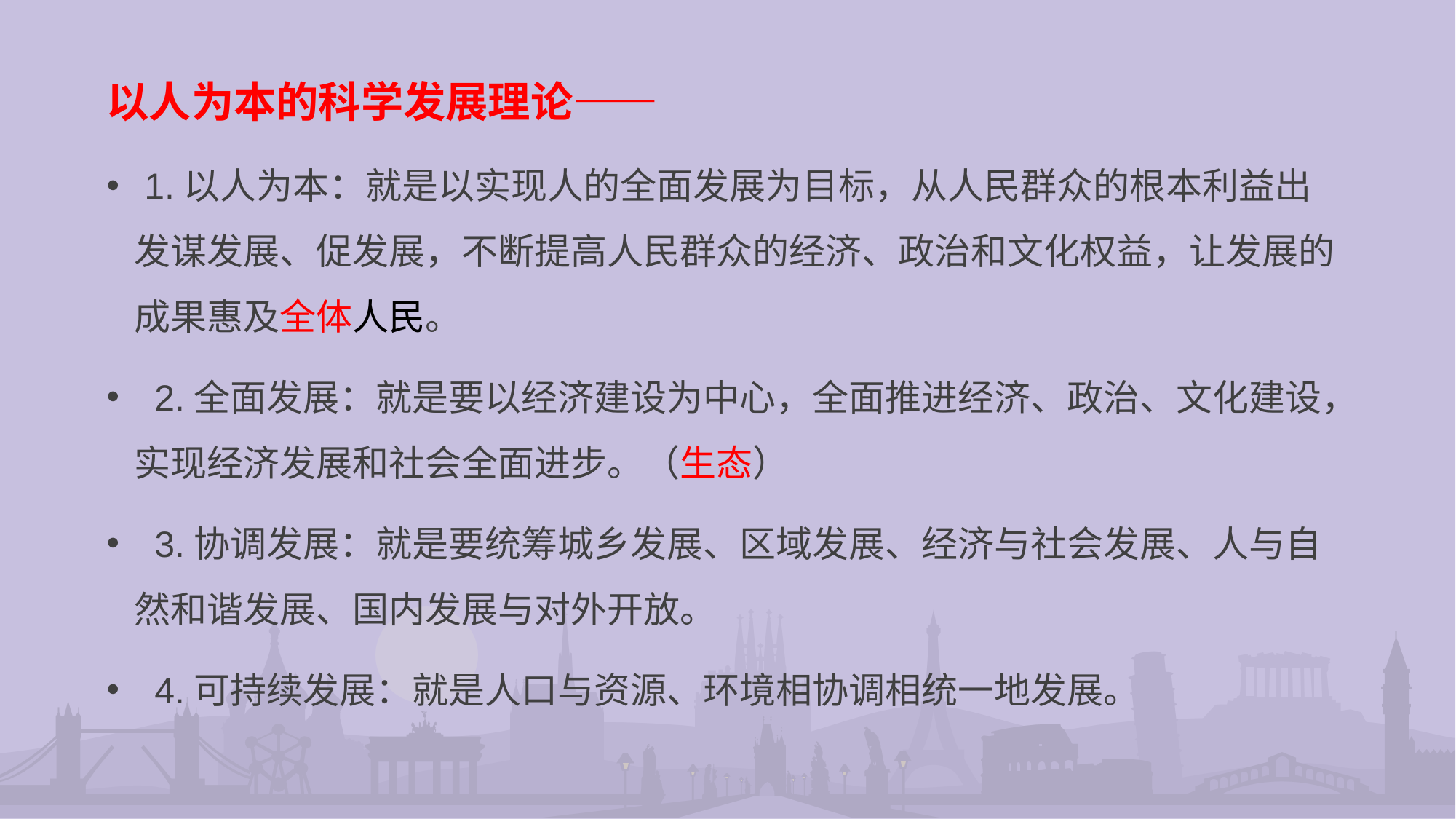

以人为本的科学发展理论——
 1.以人为本：就是以实现人的全面发展为目标，从人民群众的根本利益出发谋发展、促发展，不断提高人民群众的经济、政治和文化权益，让发展的成果惠及全体人民。
  2.全面发展：就是要以经济建设为中心，全面推进经济、政治、文化建设，实现经济发展和社会全面进步。（生态）
  3.协调发展：就是要统筹城乡发展、区域发展、经济与社会发展、人与自然和谐发展、国内发展与对外开放。
  4.可持续发展：就是人口与资源、环境相协调相统一地发展。